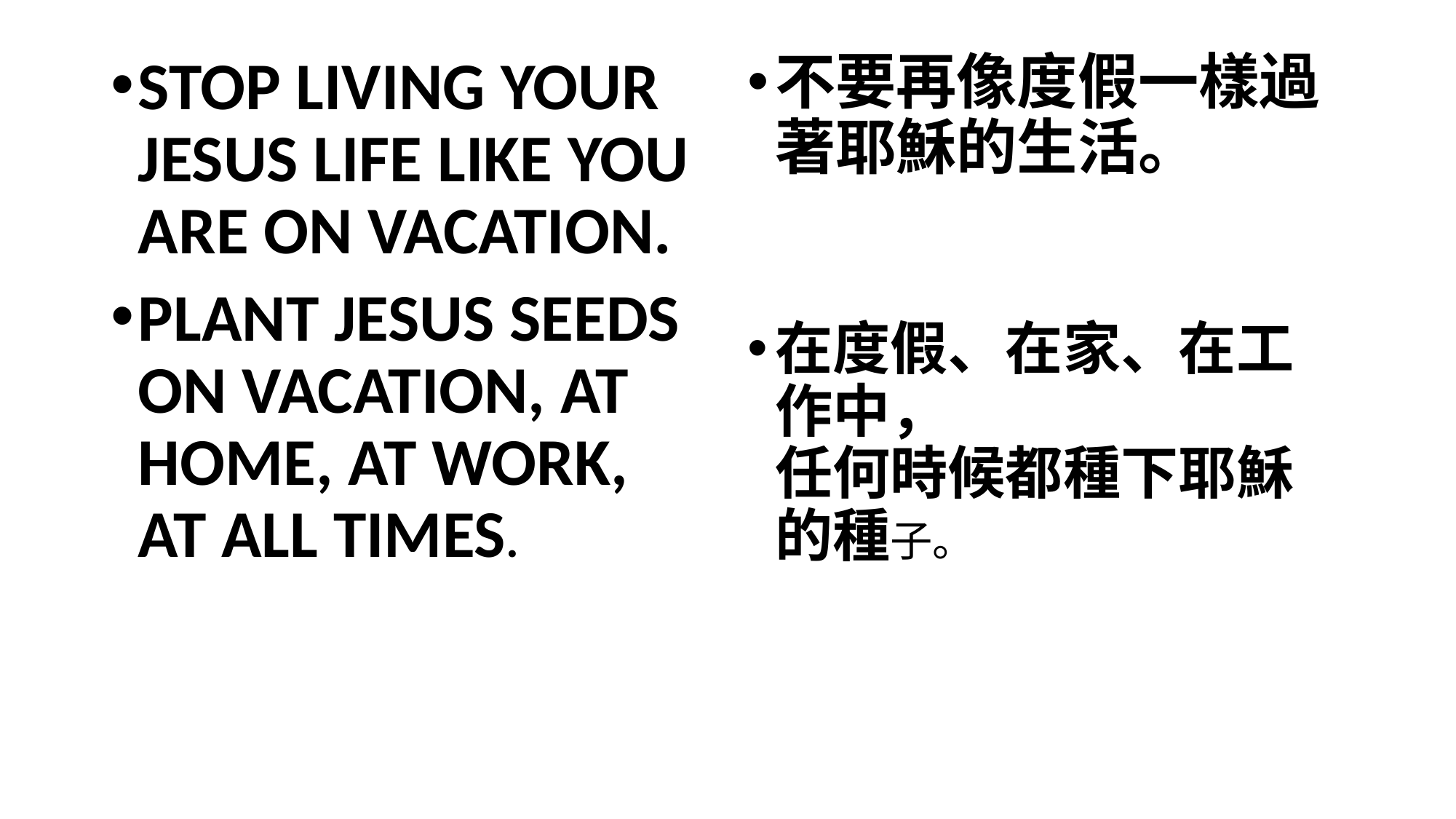

STOP LIVING YOUR JESUS LIFE LIKE YOU ARE ON VACATION.
PLANT JESUS SEEDS ON VACATION, AT HOME, AT WORK, AT ALL TIMES.

不要再像度假一樣過著耶穌的生活。

在度假、在家、在工作中，
任何時候都種下耶穌的種子。
#